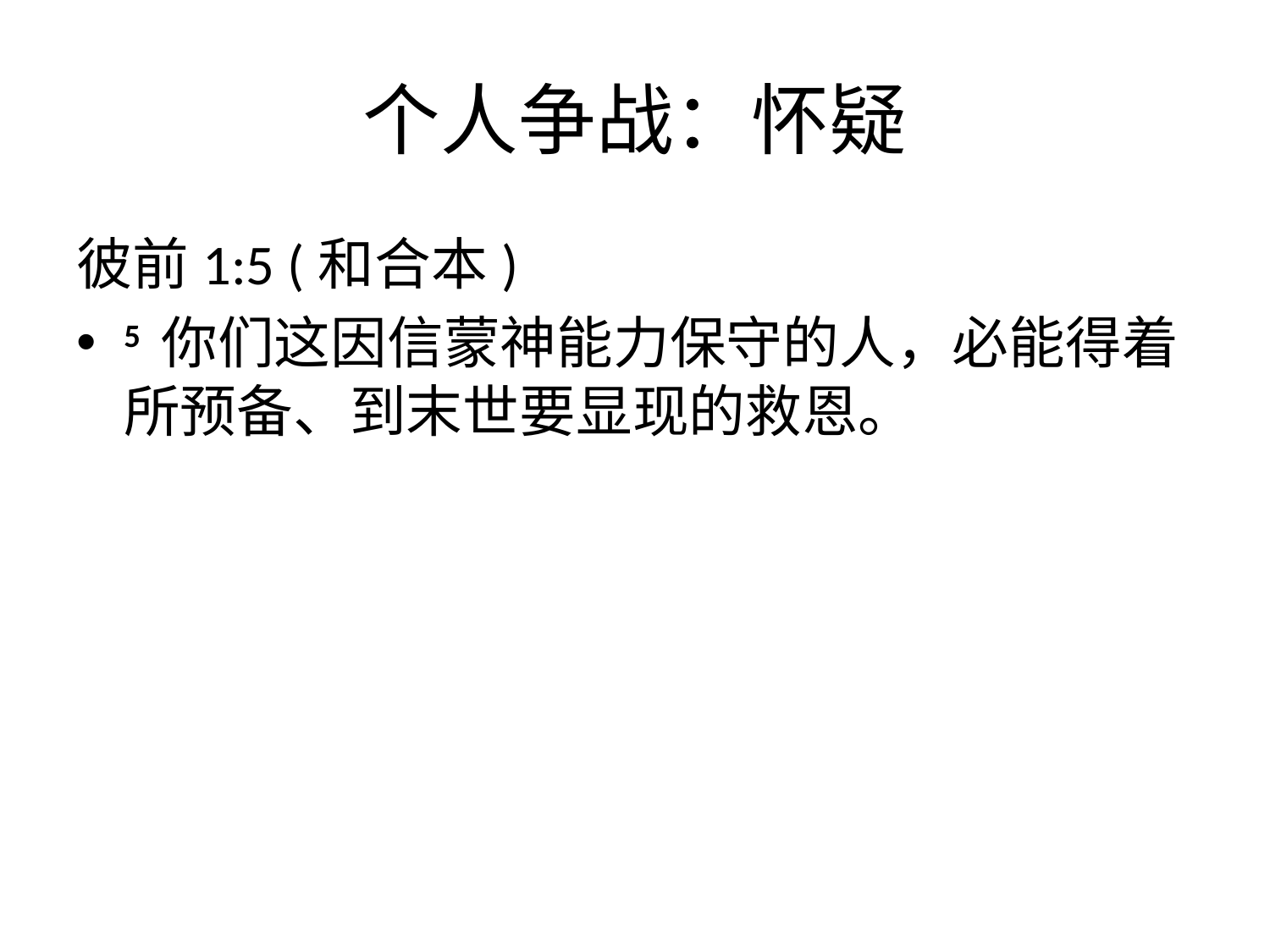

# 个人争战：怀疑
彼前1:5 (和合本)
5 你们这因信蒙神能力保守的人，必能得着所预备、到末世要显现的救恩。